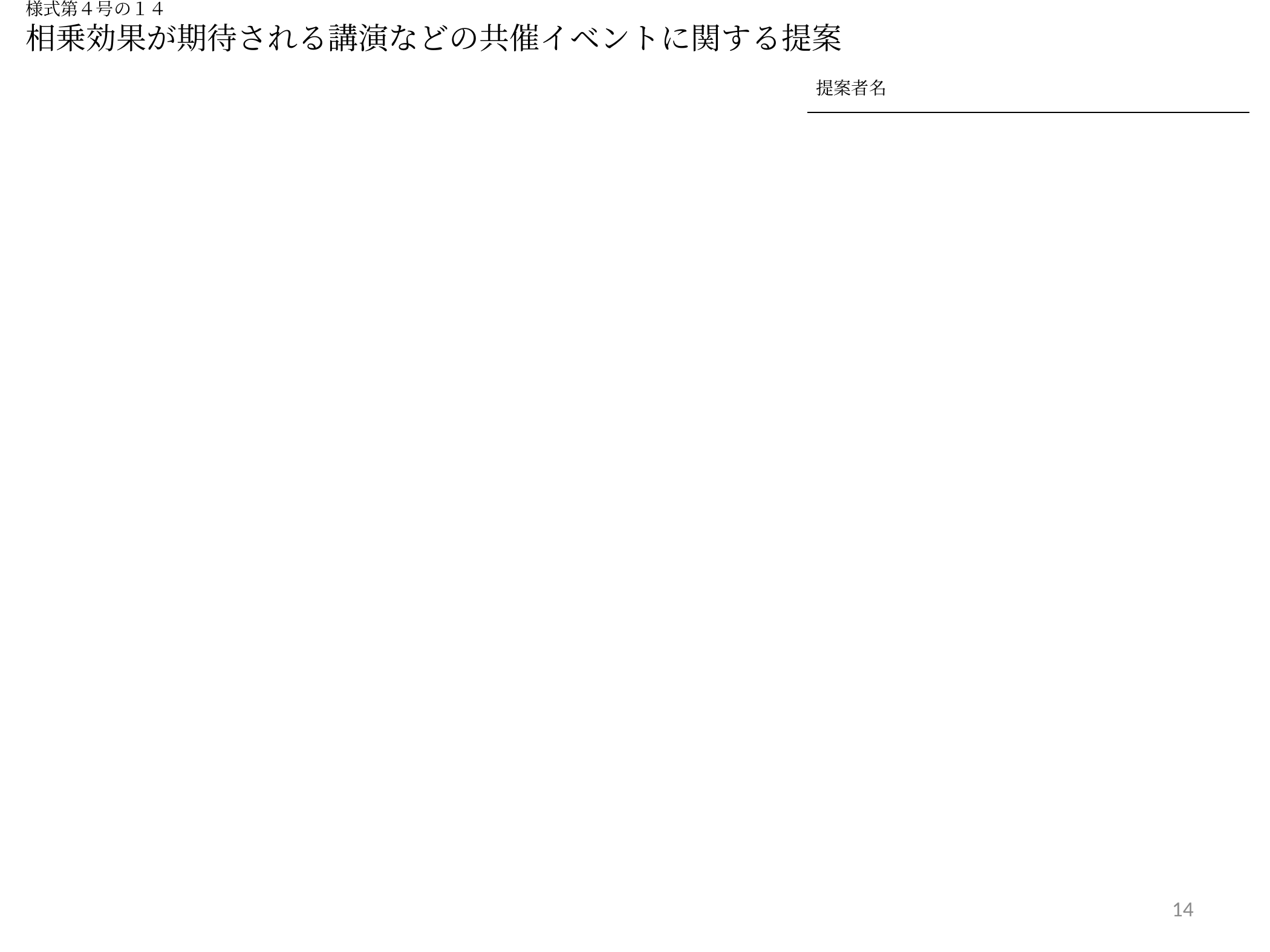

# 様式第４号の１４ 相乗効果が期待される講演などの共催イベントに関する提案
提案者名

14